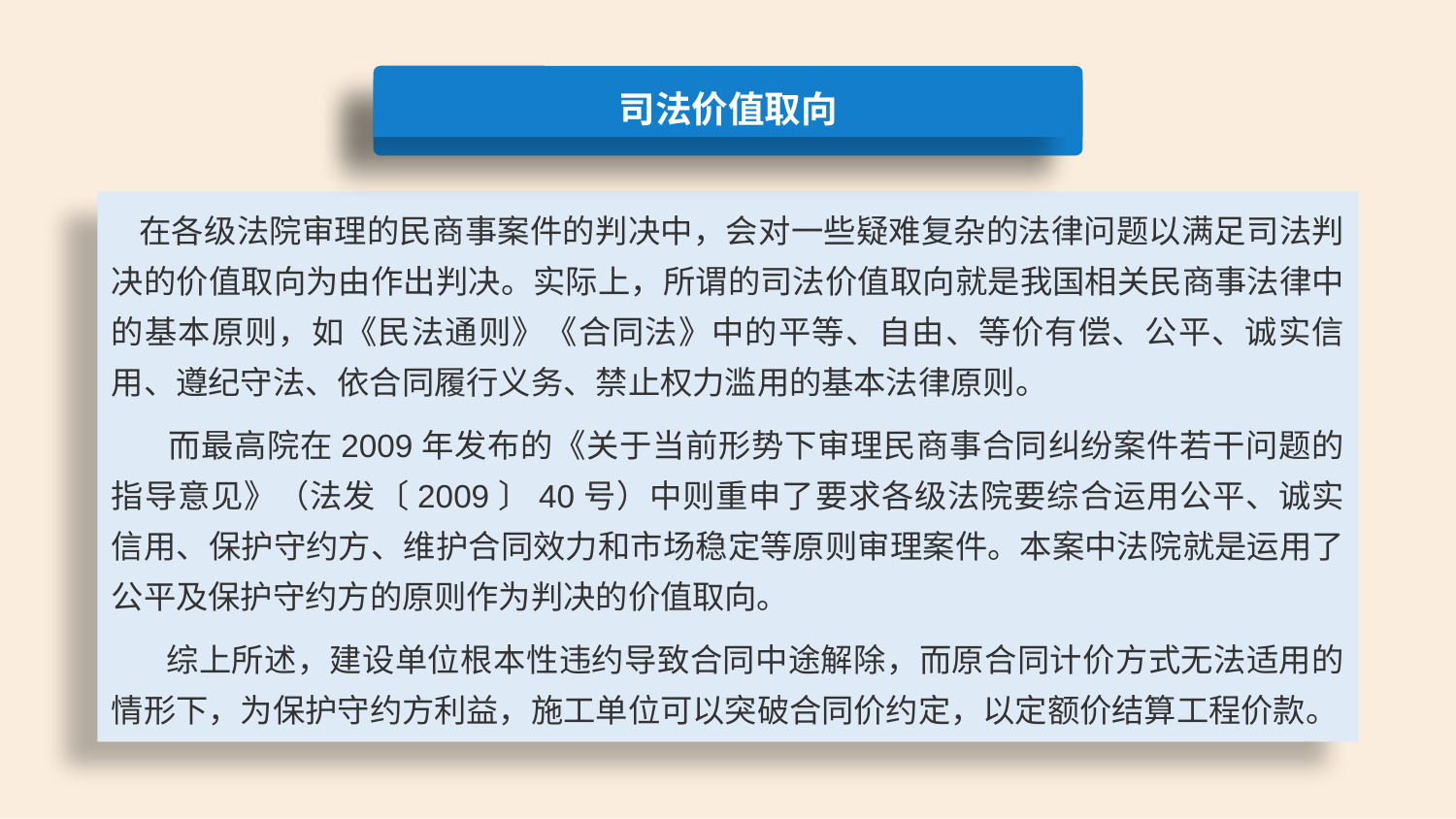

司法价值取向
    在各级法院审理的民商事案件的判决中，会对一些疑难复杂的法律问题以满足司法判决的价值取向为由作出判决。实际上，所谓的司法价值取向就是我国相关民商事法律中的基本原则，如《民法通则》《合同法》中的平等、自由、等价有偿、公平、诚实信用、遵纪守法、依合同履行义务、禁止权力滥用的基本法律原则。
      而最高院在2009年发布的《关于当前形势下审理民商事合同纠纷案件若干问题的指导意见》（法发〔2009〕40号）中则重申了要求各级法院要综合运用公平、诚实信用、保护守约方、维护合同效力和市场稳定等原则审理案件。本案中法院就是运用了公平及保护守约方的原则作为判决的价值取向。
      综上所述，建设单位根本性违约导致合同中途解除，而原合同计价方式无法适用的情形下，为保护守约方利益，施工单位可以突破合同价约定，以定额价结算工程价款。